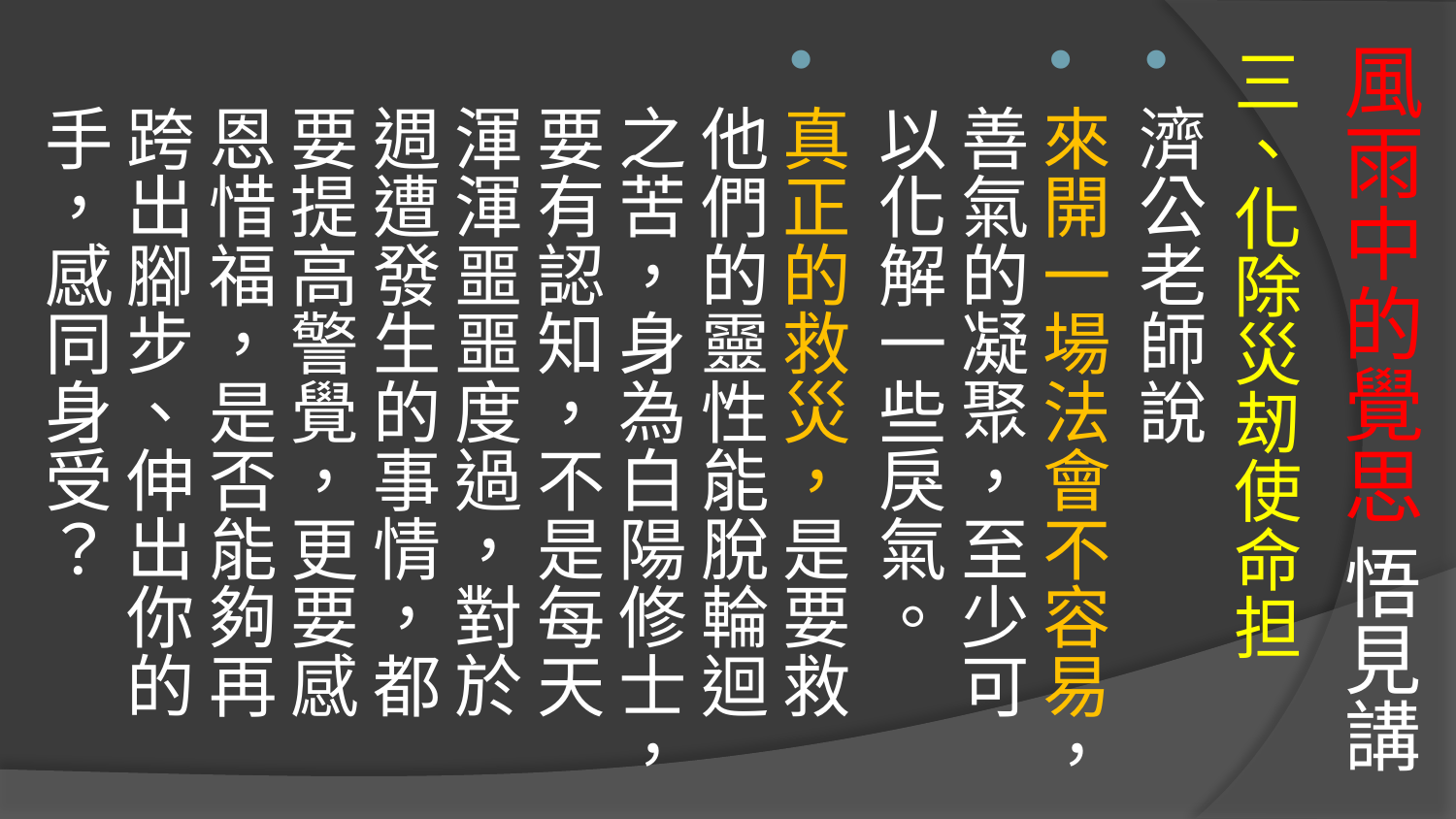

# 風雨中的覺思 悟見講
三、化除災刼使命担
濟公老師說
來開一場法會不容易，善氣的凝聚，至少可以化解一些戾氣。
真正的救災，是要救他們的靈性能脫輪迴之苦，身為白陽修士，要有認知，不是每天渾渾噩噩度過，對於週遭發生的事情，都要提高警覺，更要感恩惜福，是否能夠再跨出腳步、伸出你的手，感同身受？